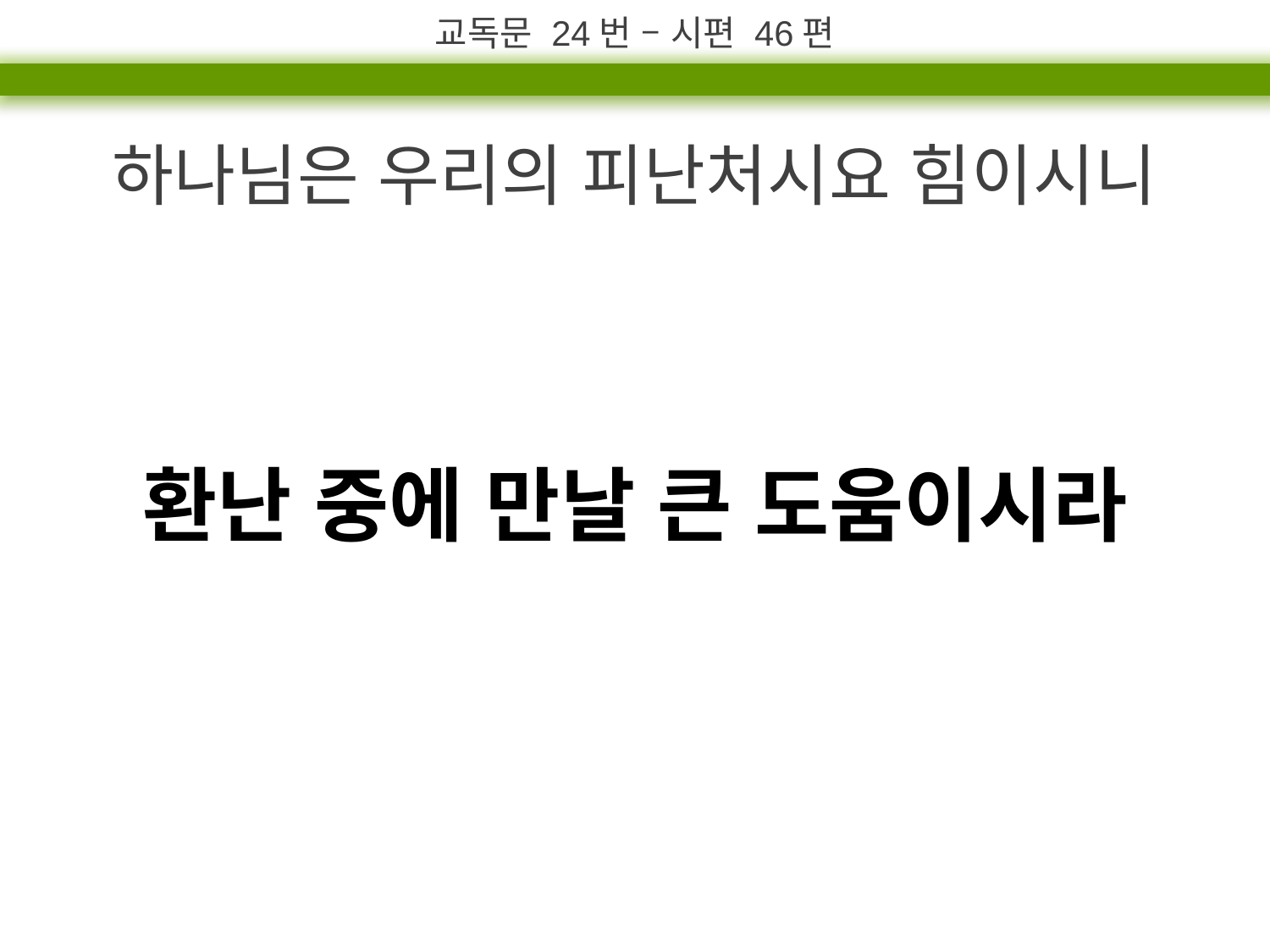

교독문 24번 – 시편 46편

하나님은 우리의 피난처시요 힘이시니
환난 중에 만날 큰 도움이시라